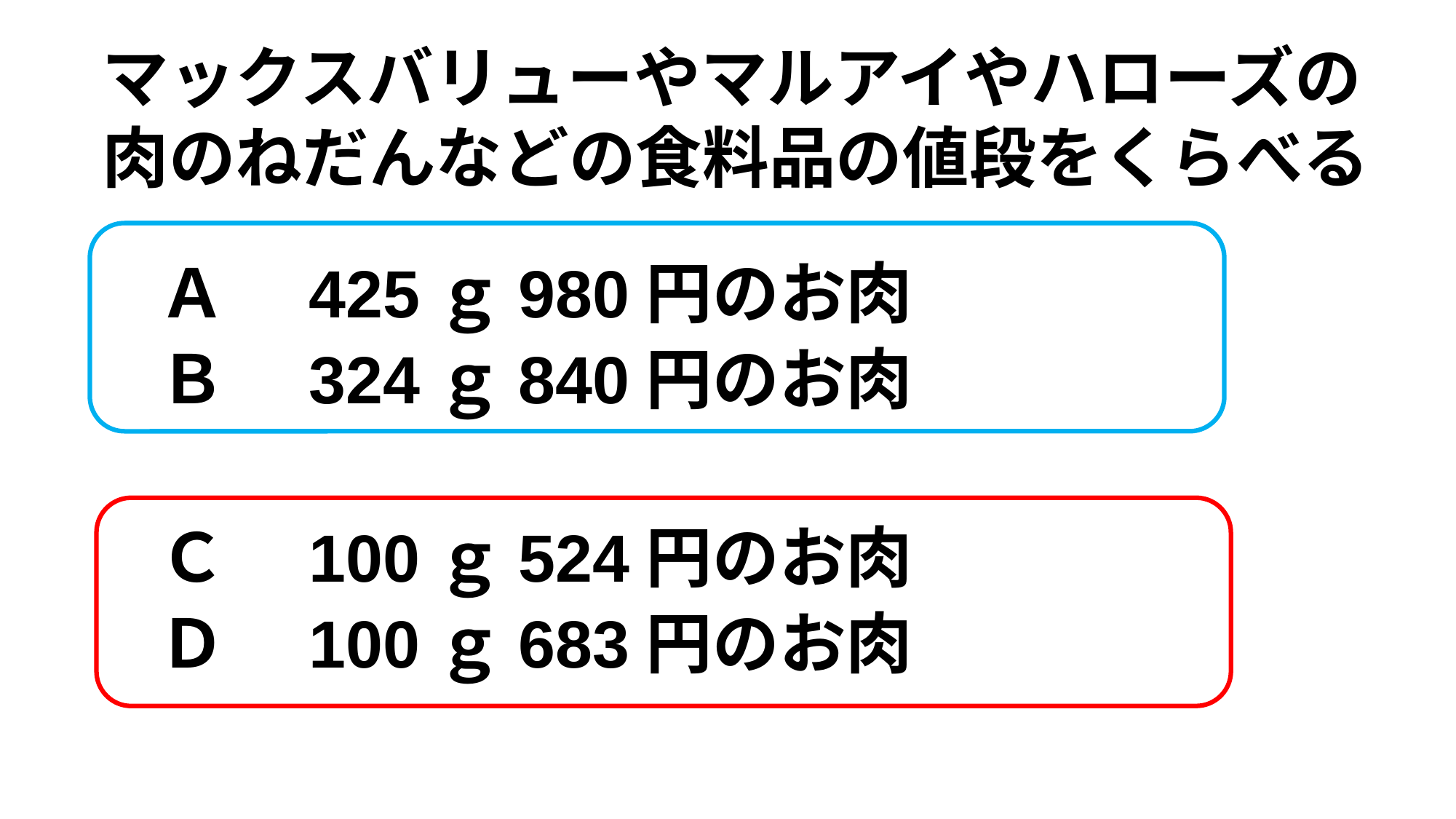

マックスバリューやマルアイやハローズの
肉のねだんなどの食料品の値段をくらべる

Ａ　425ｇ980円のお肉
Ｂ　324ｇ840円のお肉

Ｃ　100ｇ524円のお肉
Ｄ　100ｇ683円のお肉